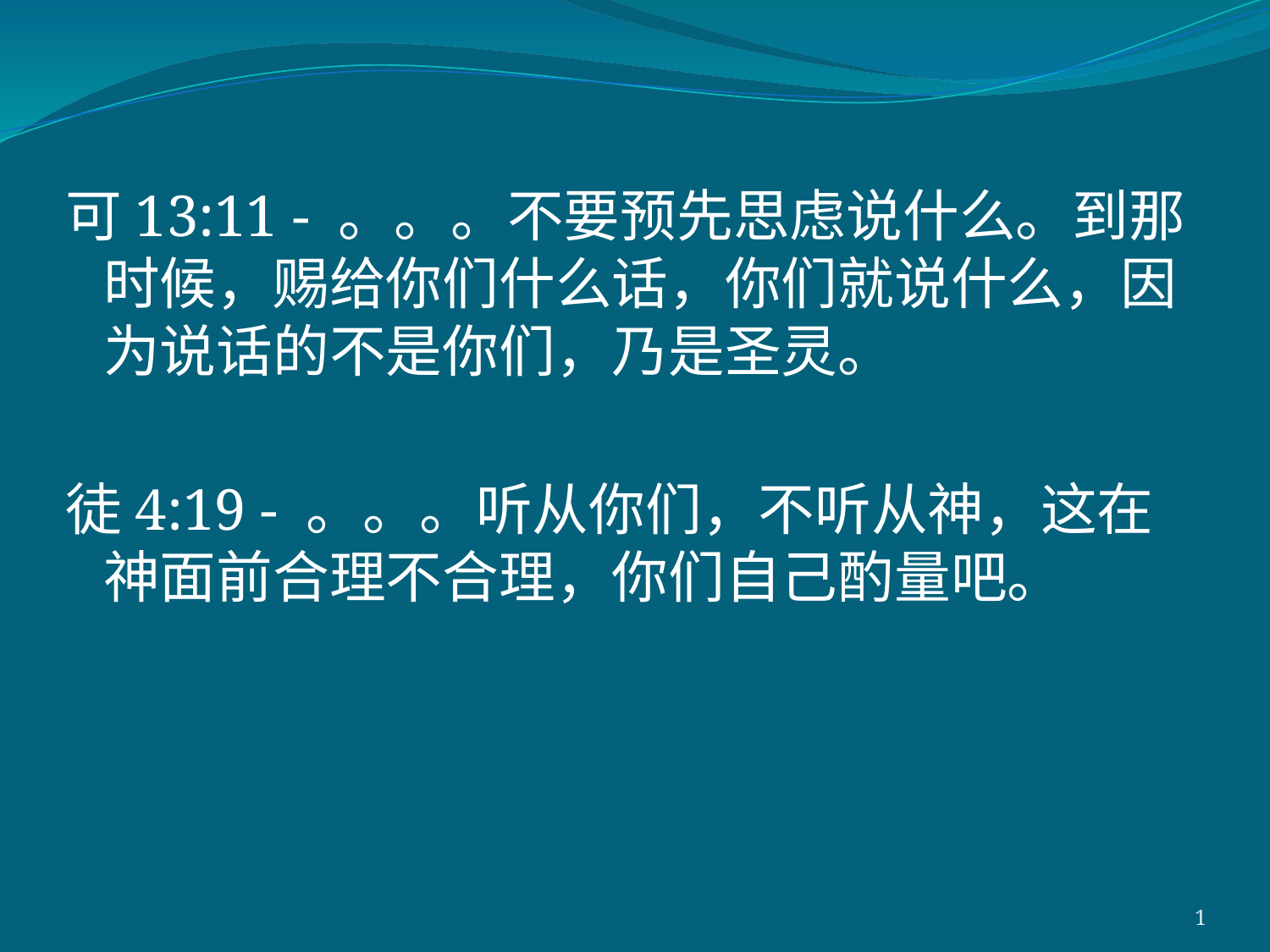

可13:11 - 。。。不要预先思虑说什么。到那时候，赐给你们什么话，你们就说什么，因为说话的不是你们，乃是圣灵。

徒4:19 - 。。。听从你们，不听从神，这在神面前合理不合理，你们自己酌量吧。

1